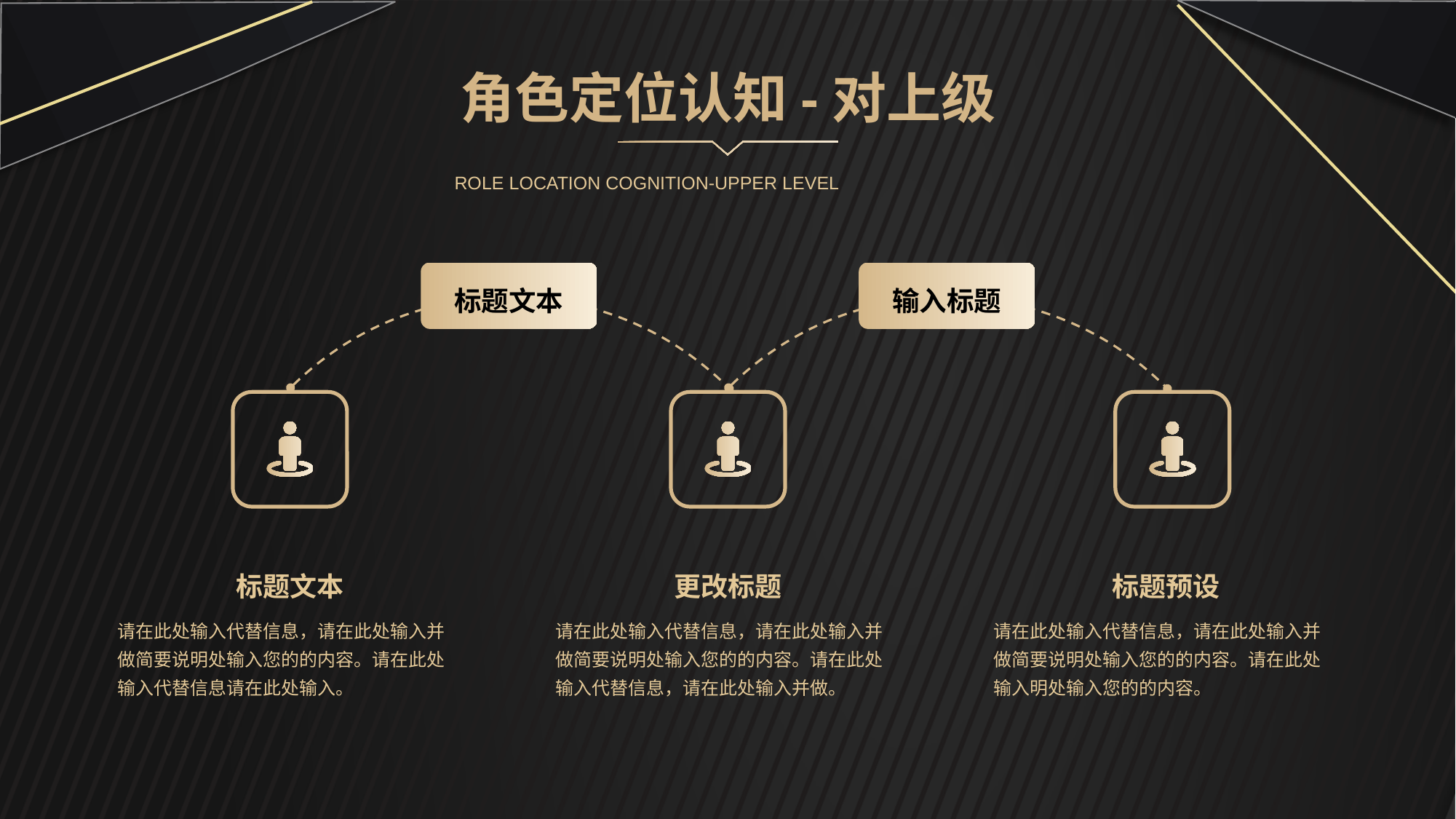

角色定位认知-对上级
Role Location Cognition-Upper Level

标题文本
输入标题

标题文本
更改标题
标题预设
请在此处输入代替信息，请在此处输入并做简要说明处输入您的的内容。请在此处输入代替信息请在此处输入。

请在此处输入代替信息，请在此处输入并做简要说明处输入您的的内容。请在此处输入代替信息，请在此处输入并做。

请在此处输入代替信息，请在此处输入并做简要说明处输入您的的内容。请在此处输入明处输入您的的内容。